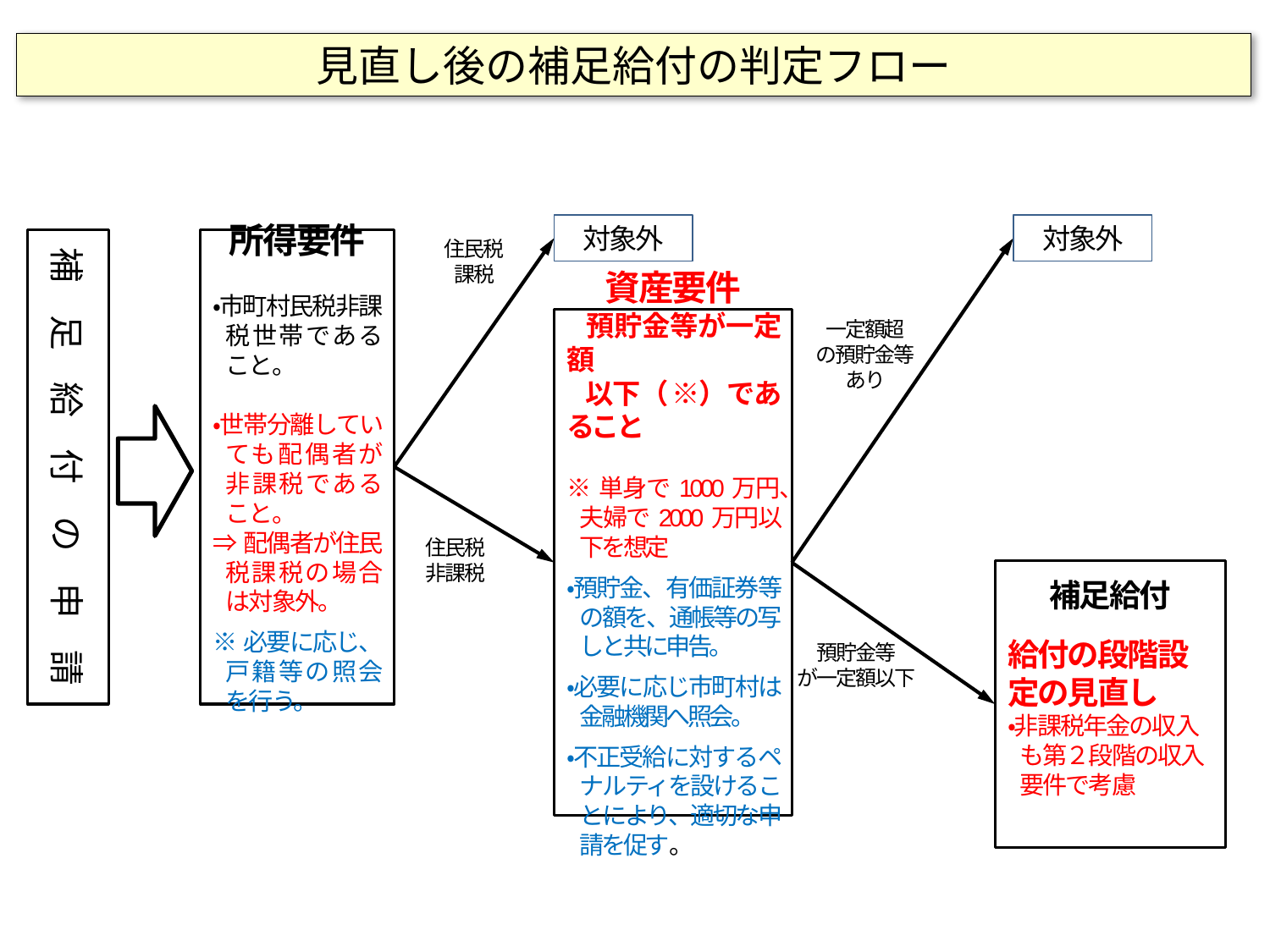

見直し後の補足給付の判定フロー
対象外
対象外
補　足　給　付　の　申　請
所得要件

・市町村民税非課税世帯であること。

・世帯分離していても配偶者が非課税であること。
⇒配偶者が住民税課税の場合は対象外。
※必要に応じ、戸籍等の照会を行う。
住民税
課税
資産要件
 預貯金等が一定額
 以下（※）であること

※単身で1000万円、夫婦で2000万円以下を想定
・預貯金、有価証券等の額を、通帳等の写しと共に申告。
・必要に応じ市町村は金融機関へ照会。
・不正受給に対するペナルティを設けることにより、適切な申請を促す。
一定額超
の預貯金等
あり

住民税
非課税
補足給付
給付の段階設定の見直し
・非課税年金の収入も第２段階の収入要件で考慮

預貯金等
が一定額以下